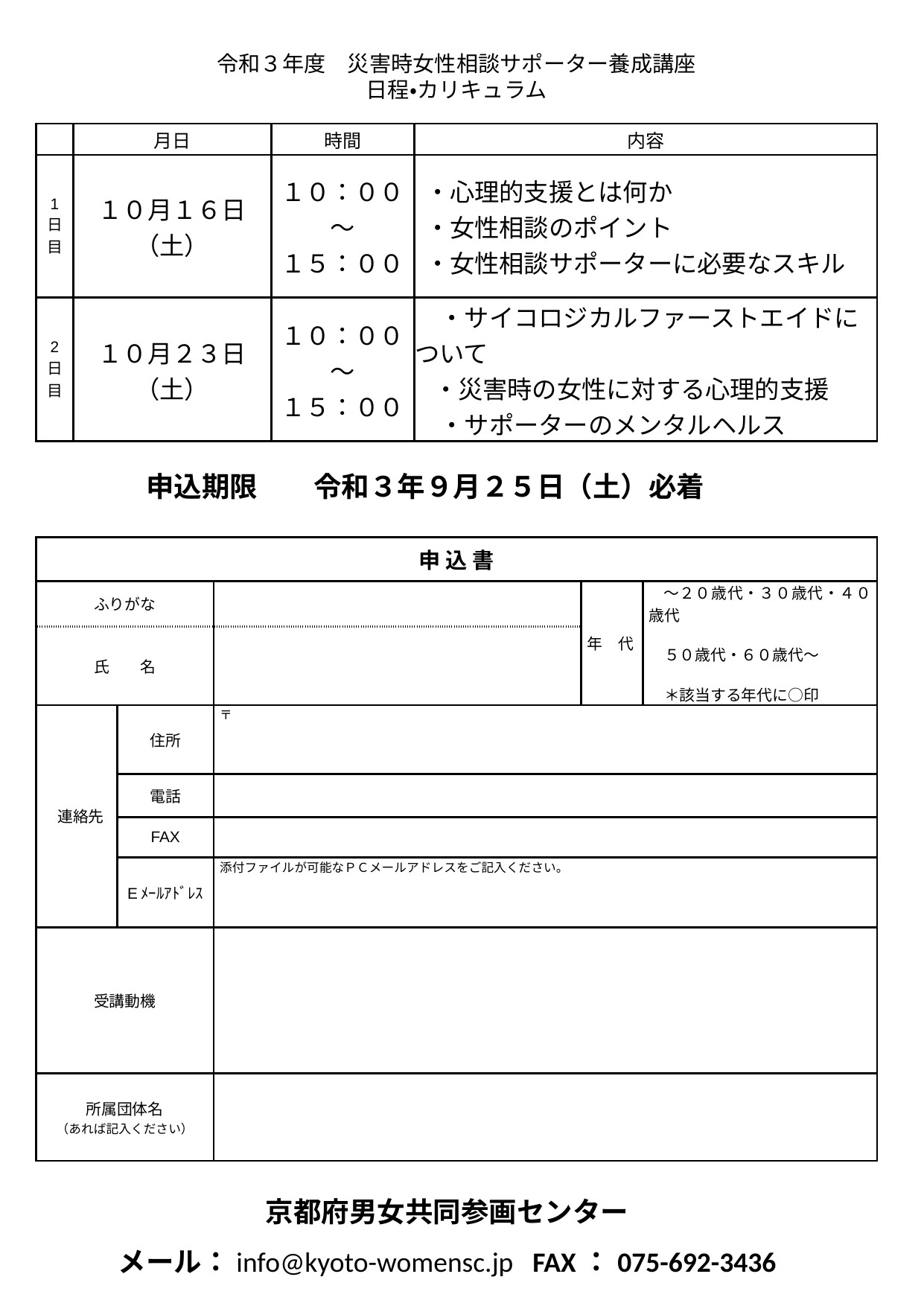

令和３年度　災害時女性相談サポーター養成講座
日程・カリキュラム
|  | 月日 | 時間 | 内容 |
| --- | --- | --- | --- |
| 1 日 目 | １０月１６日（土） | １０：００～ １５：００ | ・心理的支援とは何か ・女性相談のポイント ・女性相談サポーターに必要なスキル |
| 2 日 目 | １０月２３日（土） | １０：００～ １５：００ | ・サイコロジカルファーストエイドについて ・災害時の女性に対する心理的支援 　・サポーターのメンタルヘルス |
申込期限　　令和３年９月２５日（土）必着
|  |  |  |  |  |
| --- | --- | --- | --- | --- |
| 申 込 書 |  |  |  |  |
| ふりがな |  |  | 年　代 | ～２０歳代・３０歳代・４０歳代 　５０歳代・６０歳代～ 　＊該当する年代に○印 |
| 氏　　名 |  |  |  |  |
| 連絡先 | 住所 | 〒 |  |  |
|  | 電話 |  |  |  |
|  | FAX |  |  |  |
|  | Eﾒｰﾙｱﾄﾞﾚｽ | 添付ファイルが可能なＰＣメールアドレスをご記入ください。 |  |  |
| 受講動機 |  |  |  |  |
| 所属団体名 （あれば記入ください） |  |  |  |  |
京都府男女共同参画センター
メール：info@kyoto-womensc.jp   FAX：075-692-3436